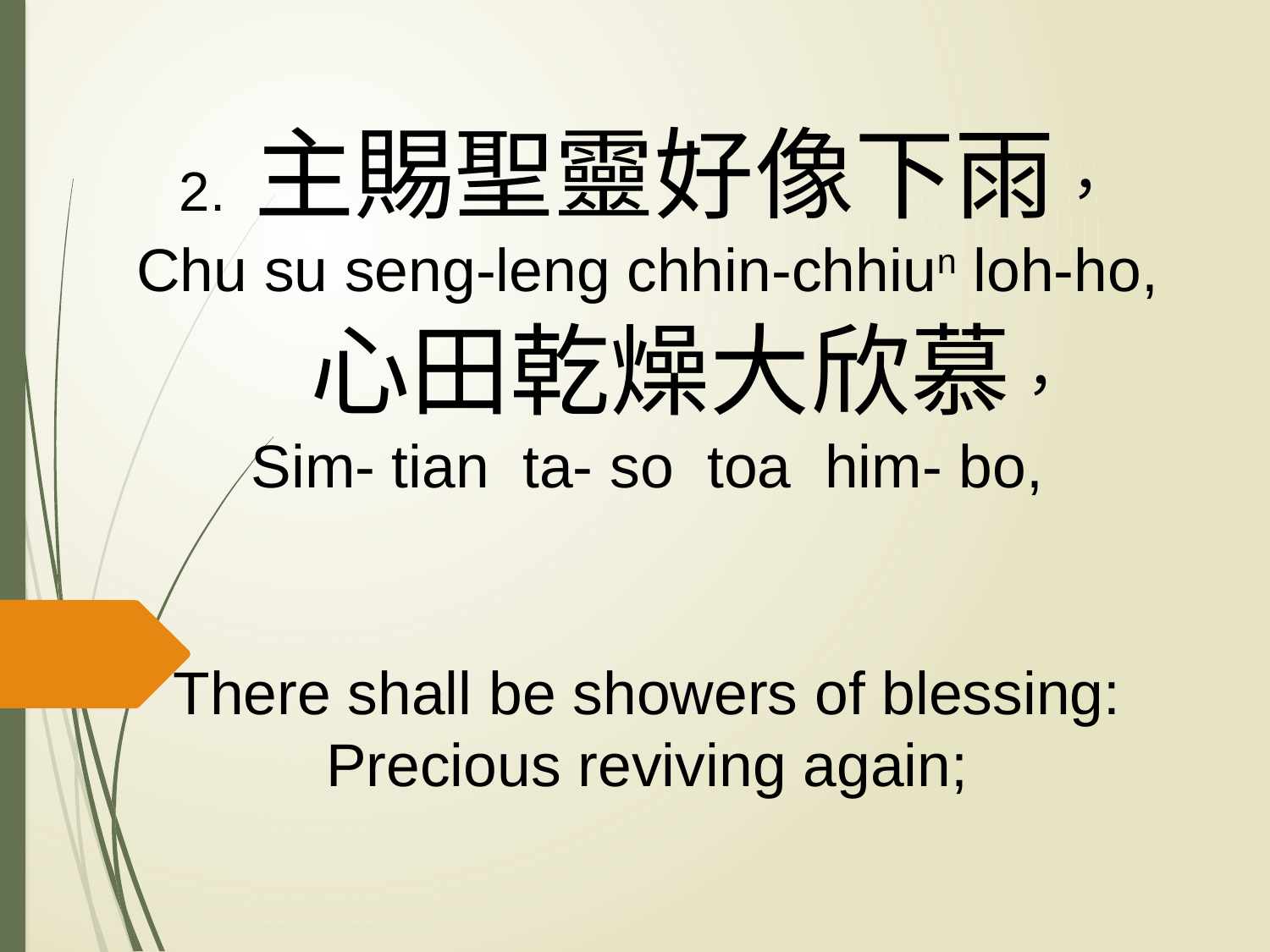

# 2. 主賜聖靈好像下雨， Chu su seng-leng chhin-chhiun loh-ho, 心田乾燥大欣慕， Sim- tian  ta- so  toa  him- bo, There shall be showers of blessing: Precious reviving again;